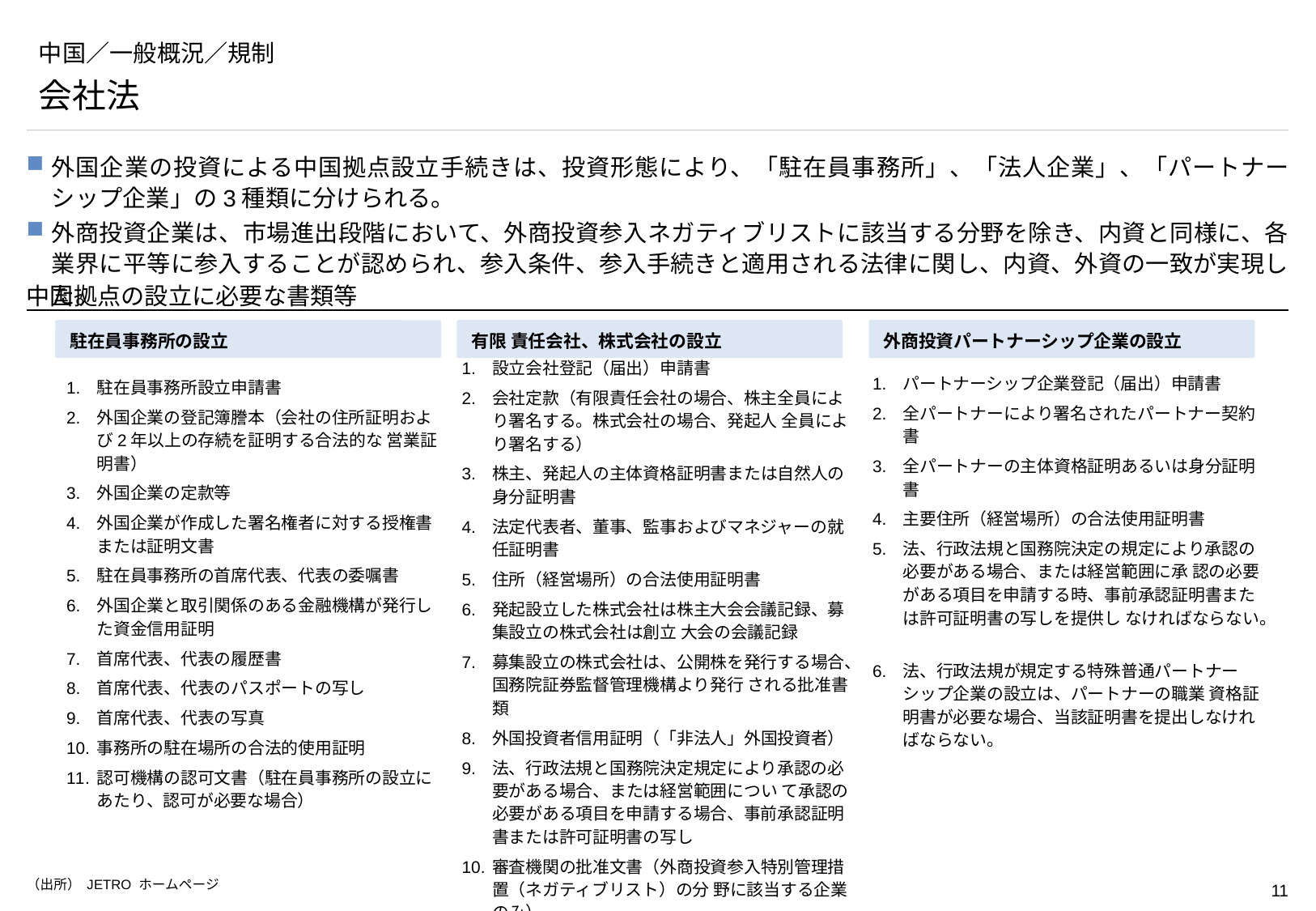

# 中国／一般概況／規制
会社法
外国企業の投資による中国拠点設立手続きは、投資形態により、「駐在員事務所」、「法人企業」、「パートナーシップ企業」の3種類に分けられる。
外商投資企業は、市場進出段階において、外商投資参入ネガティブリストに該当する分野を除き、内資と同様に、各業界に平等に参入することが認められ、参入条件、参入手続きと適用される法律に関し、内資、外資の一致が実現した。
中国拠点の設立に必要な書類等
駐在員事務所の設立
有限 責任会社、株式会社の設立
外商投資パートナーシップ企業の設立
設立会社登記（届出）申請書
会社定款（有限責任会社の場合、株主全員により署名する。株式会社の場合、発起人 全員により署名する）
株主、発起人の主体資格証明書または自然人の身分証明書
法定代表者、董事、監事およびマネジャーの就任証明書
住所（経営場所）の合法使用証明書
発起設立した株式会社は株主大会会議記録、募集設立の株式会社は創立 大会の会議記録
募集設立の株式会社は、公開株を発行する場合、国務院証券監督管理機構より発行 される批准書類
外国投資者信用証明（「非法人」外国投資者）
法、行政法規と国務院決定規定により承認の必要がある場合、または経営範囲につい て承認の必要がある項目を申請する場合、事前承認証明書または許可証明書の写し
審査機関の批准文書（外商投資参入特別管理措置（ネガティブリスト）の分 野に該当する企業のみ）
パートナーシップ企業登記（届出）申請書
全パートナーにより署名されたパートナー契約書
全パートナーの主体資格証明あるいは身分証明書
主要住所（経営場所）の合法使用証明書
法、行政法規と国務院決定の規定により承認の必要がある場合、または経営範囲に承 認の必要がある項目を申請する時、事前承認証明書または許可証明書の写しを提供し なければならない。
法、行政法規が規定する特殊普通パートナーシップ企業の設立は、パートナーの職業 資格証明書が必要な場合、当該証明書を提出しなければならない。
駐在員事務所設立申請書
外国企業の登記簿謄本（会社の住所証明および2年以上の存続を証明する合法的な 営業証明書）
外国企業の定款等
外国企業が作成した署名権者に対する授権書または証明文書
駐在員事務所の首席代表、代表の委嘱書
外国企業と取引関係のある金融機構が発行した資金信用証明
首席代表、代表の履歴書
首席代表、代表のパスポートの写し
首席代表、代表の写真
事務所の駐在場所の合法的使用証明
認可機構の認可文書（駐在員事務所の設立にあたり、認可が必要な場合）
（出所） JETRO ホームページ